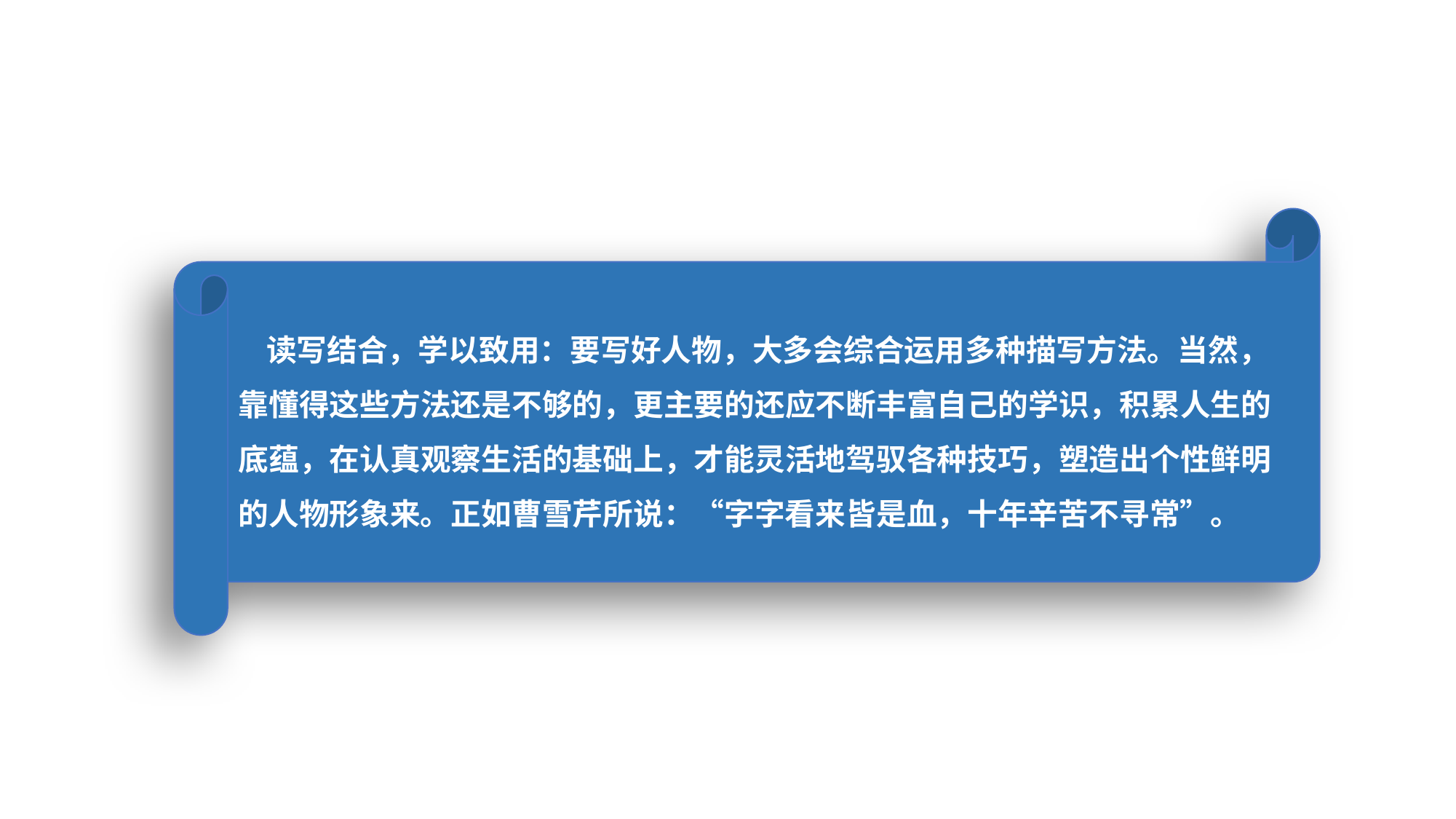

读写结合，学以致用：要写好人物，大多会综合运用多种描写方法。当然，靠懂得这些方法还是不够的，更主要的还应不断丰富自己的学识，积累人生的底蕴，在认真观察生活的基础上，才能灵活地驾驭各种技巧，塑造出个性鲜明的人物形象来。正如曹雪芹所说：“字字看来皆是血，十年辛苦不寻常”。